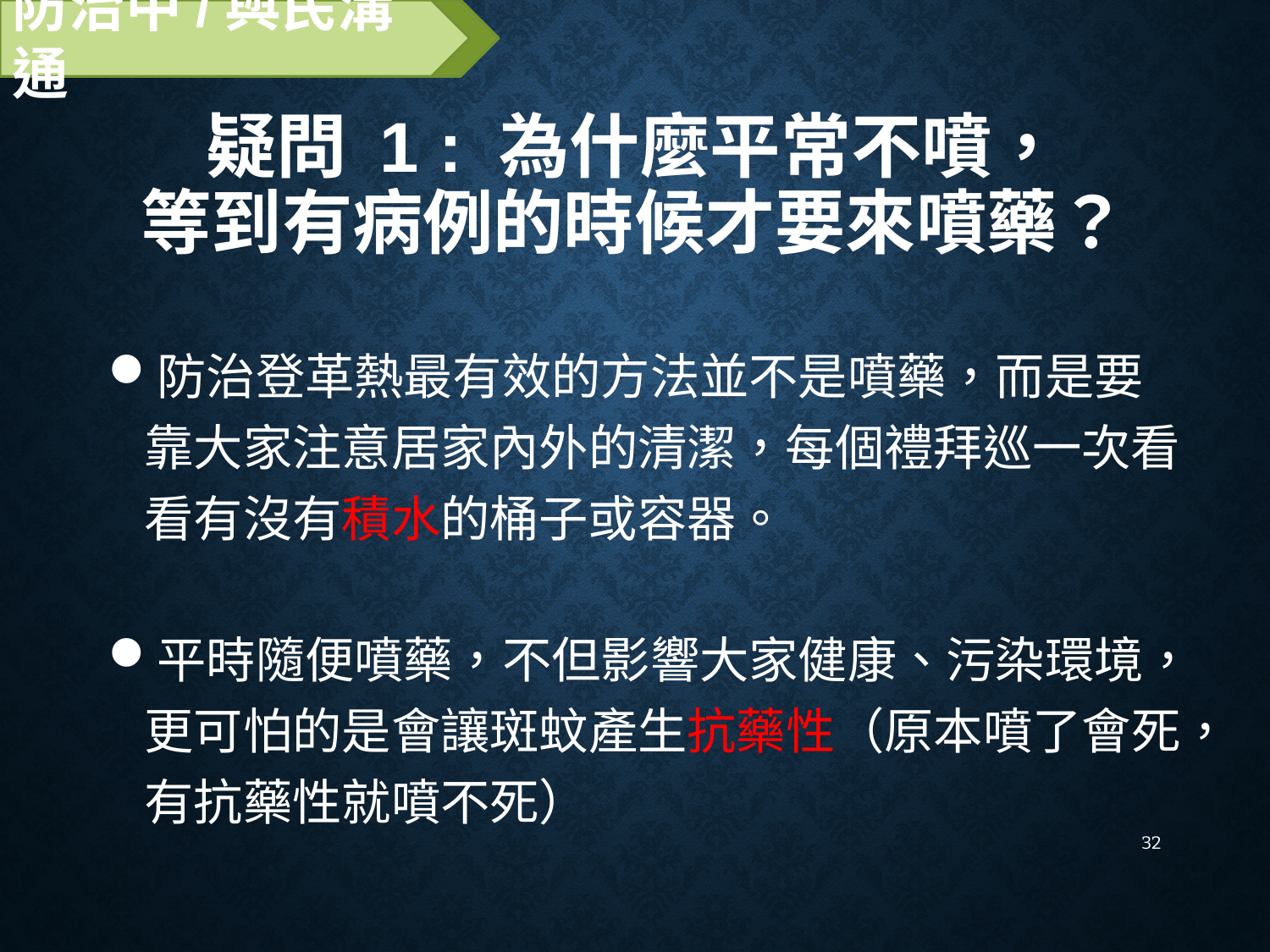

防治中/與民溝通
# 疑問 1 : 為什麼平常不噴， 等到有病例的時候才要來噴藥？
防治登革熱最有效的方法並不是噴藥，而是要靠大家注意居家內外的清潔，每個禮拜巡一次看看有沒有積水的桶子或容器。

平時隨便噴藥，不但影響大家健康、污染環境，更可怕的是會讓斑蚊產生抗藥性（原本噴了會死，有抗藥性就噴不死）

32